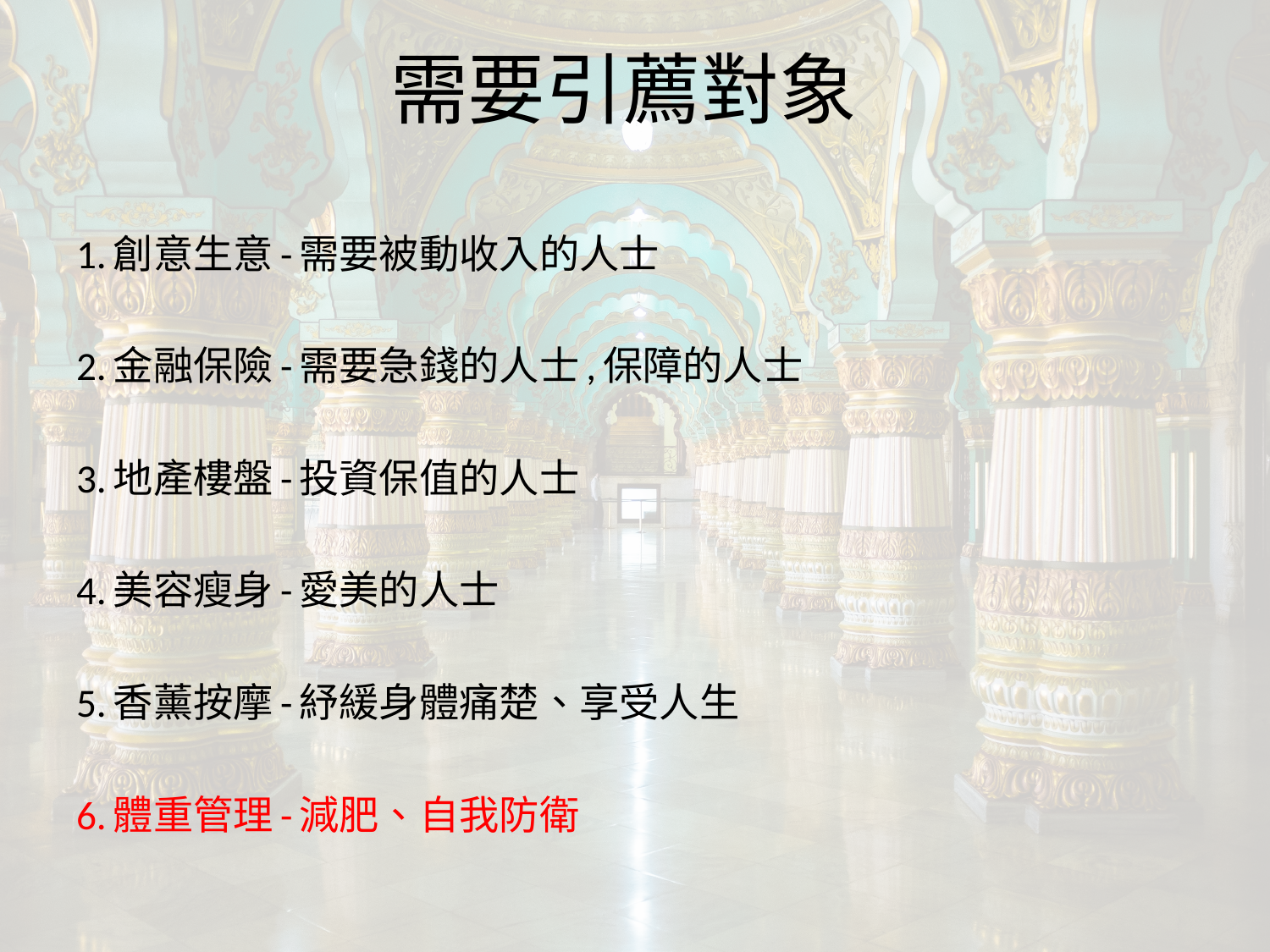

# 需要引薦對象
1.創意生意-需要被動收入的人士

2.金融保險-需要急錢的人士,保障的人士

3.地產樓盤-投資保值的人士

4.美容瘦身-愛美的人士

5.香薰按摩-紓緩身體痛楚、享受人生

6.體重管理-減肥、自我防衛